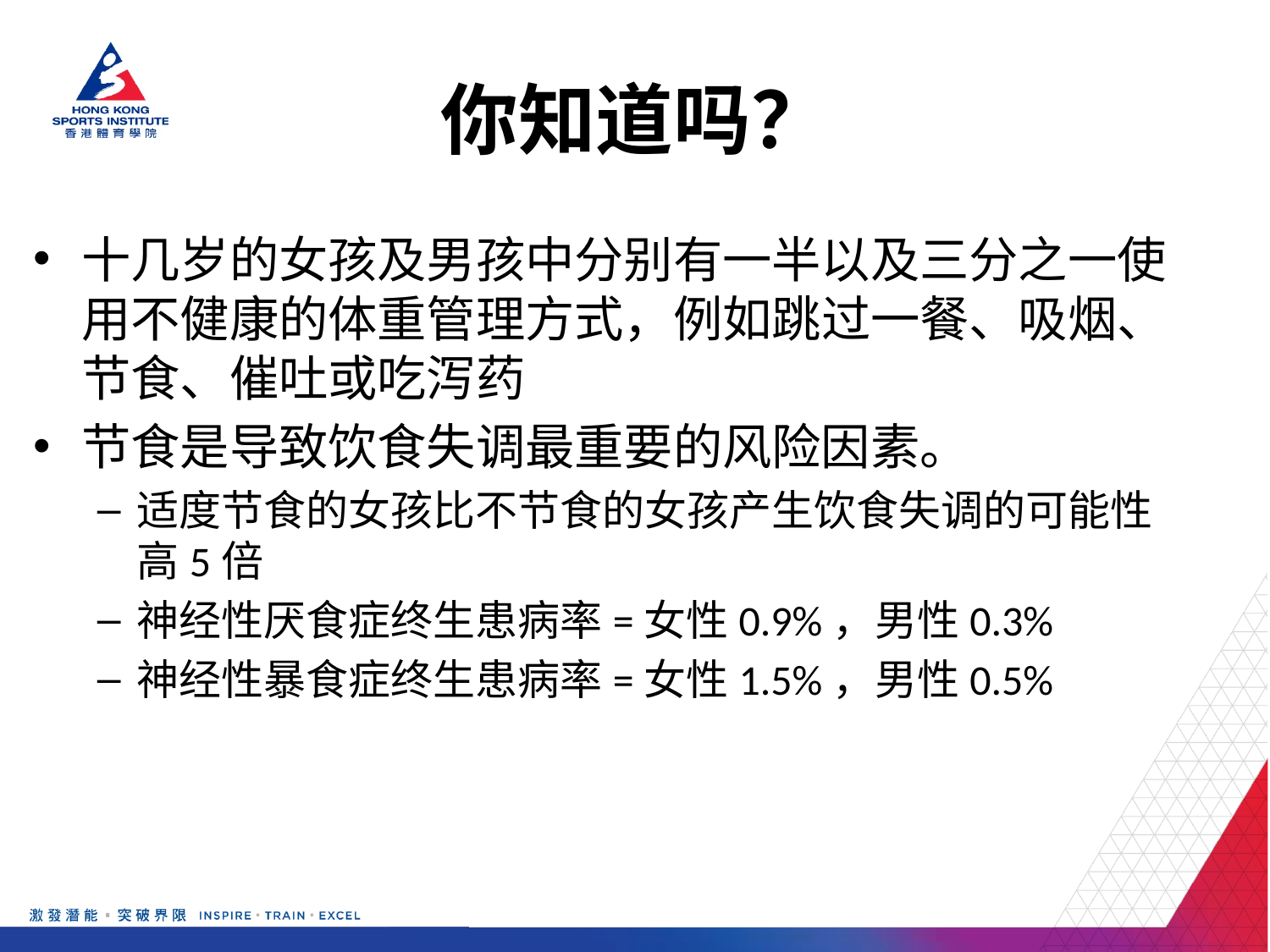

# 你知道吗？
十几岁的女孩及男孩中分别有一半以及三分之一使用不健康的体重管理方式，例如跳过一餐、吸烟、节食、催吐或吃泻药
节食是导致饮食失调最重要的风险因素。
适度节食的女孩比不节食的女孩产生饮食失调的可能性高5倍
神经性厌食症终生患病率=女性0.9%，男性0.3%
神经性暴食症终生患病率=女性1.5%，男性0.5%